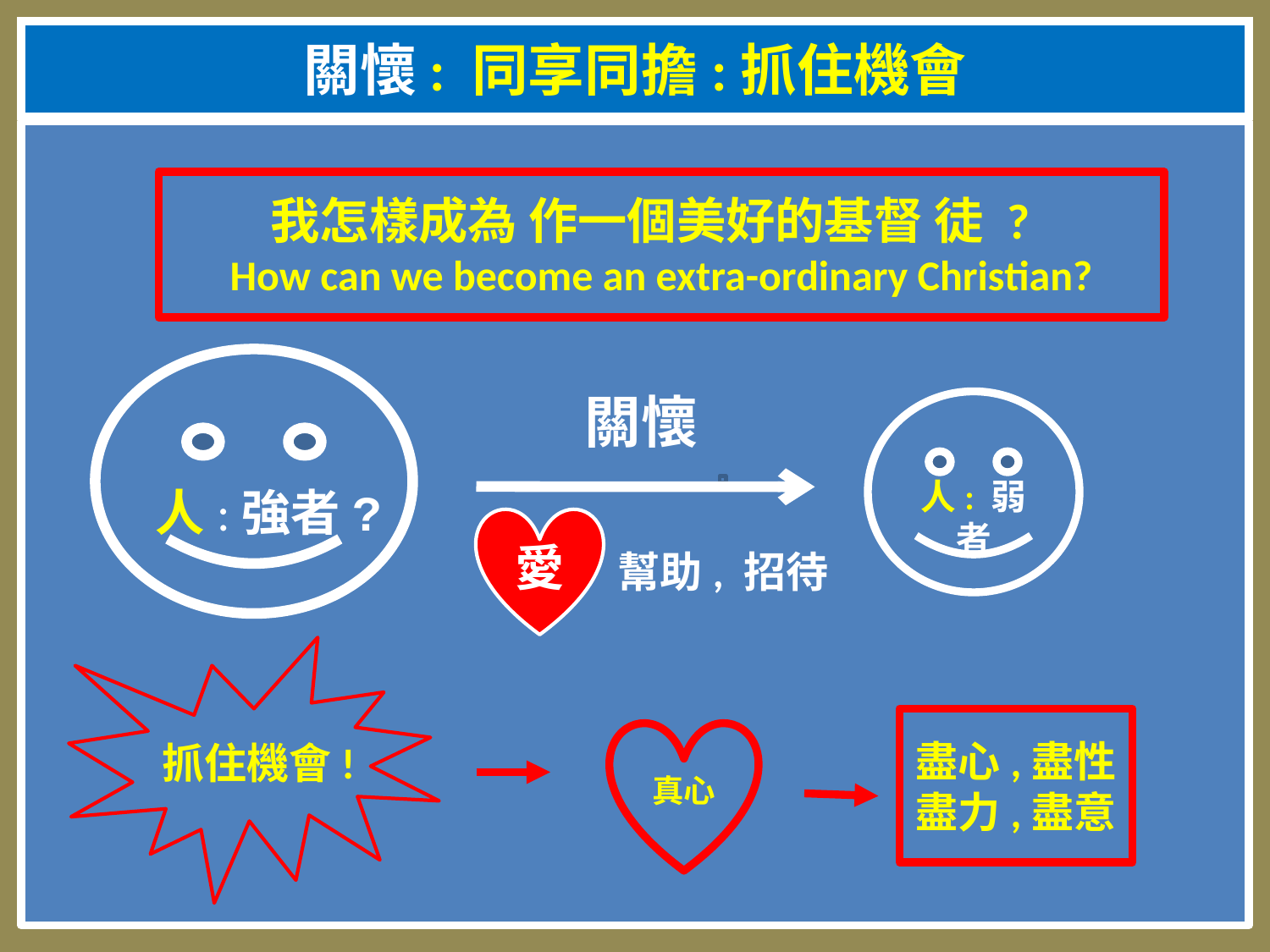

# 關懷: 同享同擔:抓住機會

我怎樣成為 作一個美好的基督 徒 ?
How can we become an extra-ordinary Christian?

人:強者?
關懷

人: 弱者

愛
幫助, 招待
抓住機會!

盡心,盡性
盡力,盡意

真心